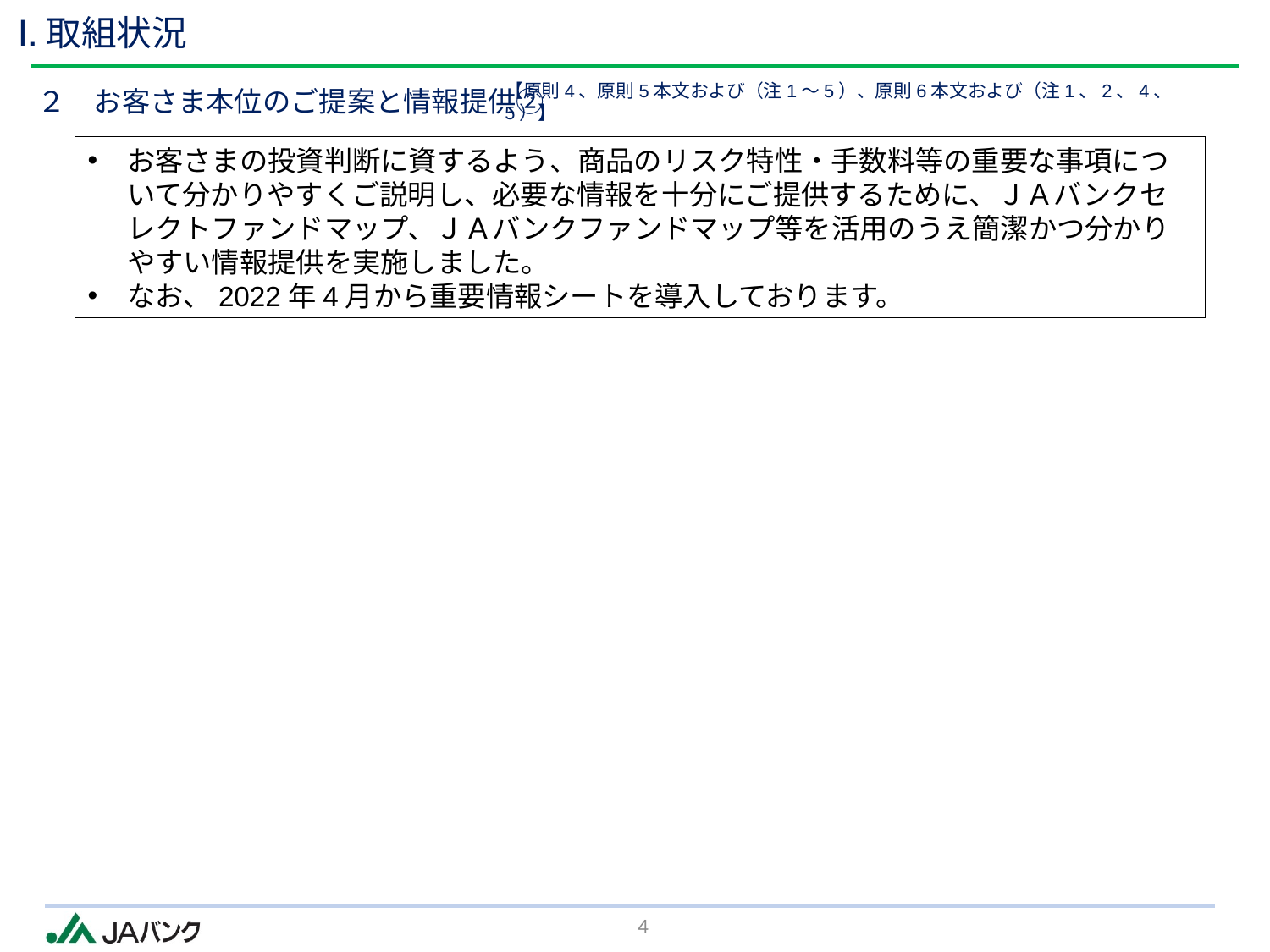

# Ⅰ.取組状況
２　お客さま本位のご提案と情報提供②
【原則4、原則5本文および（注1～5）、原則6本文および（注1、2、4、5）】
お客さまの投資判断に資するよう、商品のリスク特性・手数料等の重要な事項について分かりやすくご説明し、必要な情報を十分にご提供するために、ＪＡバンクセレクトファンドマップ、ＪＡバンクファンドマップ等を活用のうえ簡潔かつ分かりやすい情報提供を実施しました。
なお、2022年4月から重要情報シートを導入しております。